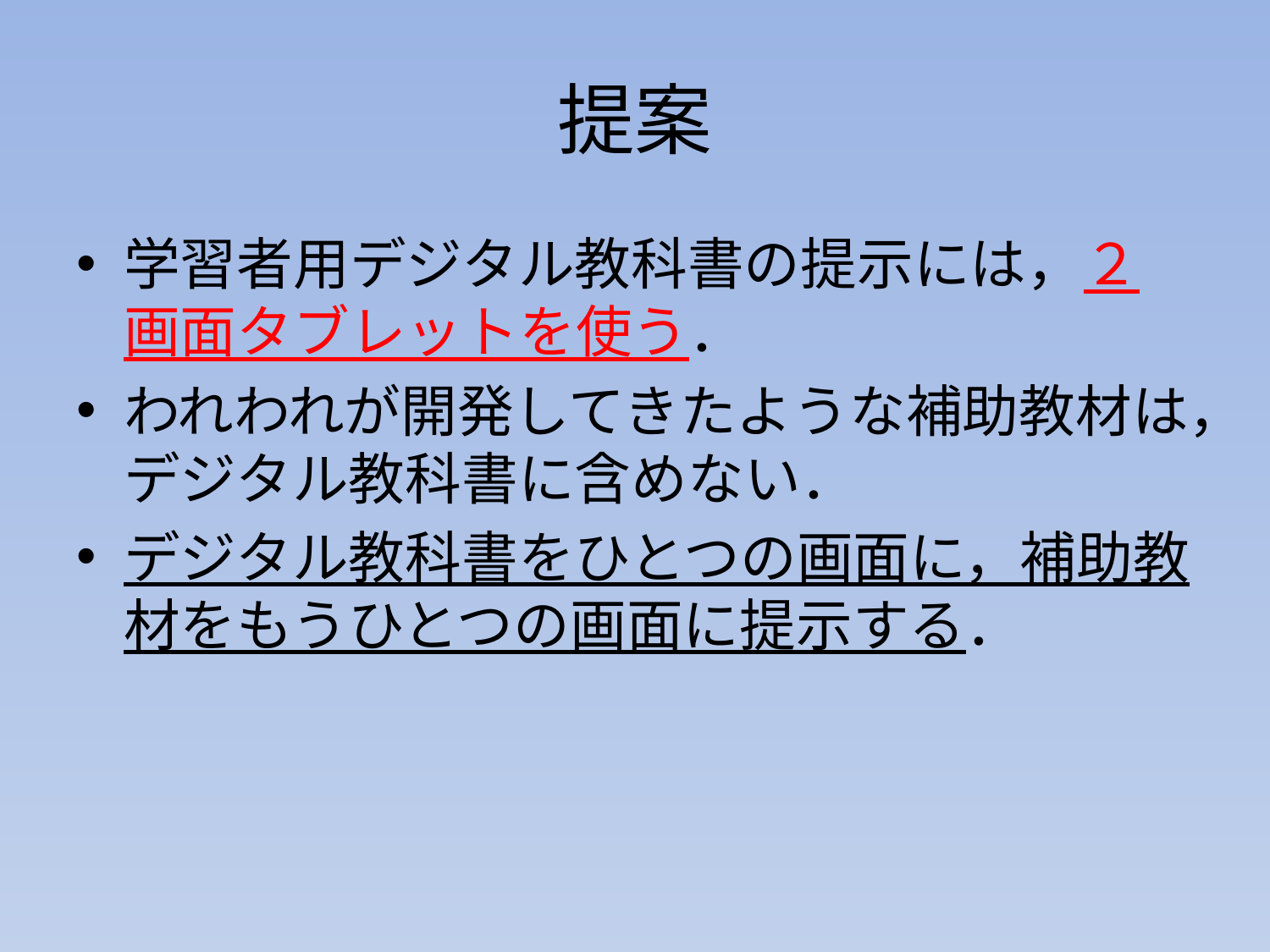

# 提案
学習者用デジタル教科書の提示には，２画面タブレットを使う．
われわれが開発してきたような補助教材は，デジタル教科書に含めない．
デジタル教科書をひとつの画面に，補助教材をもうひとつの画面に提示する．